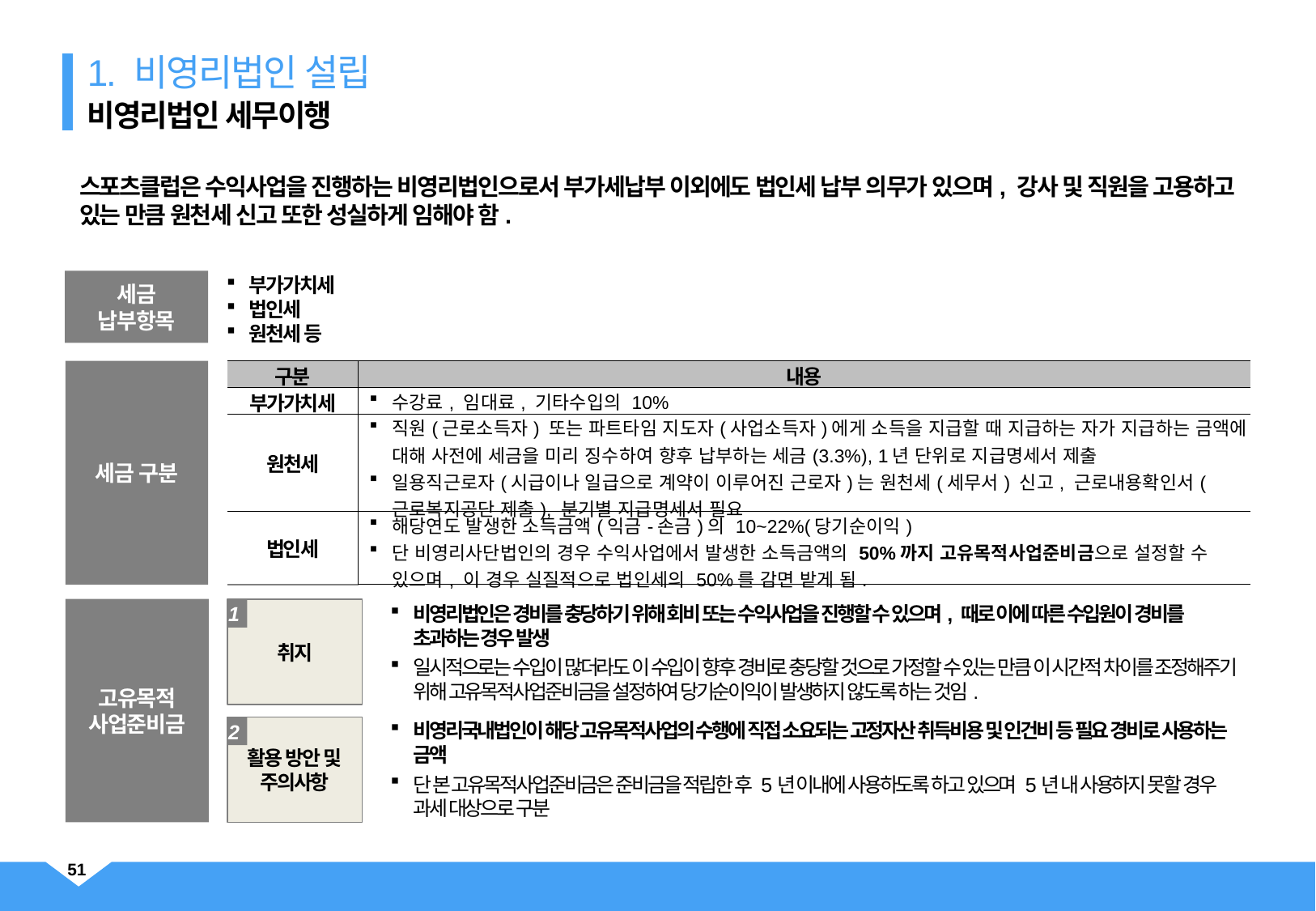

1. 비영리법인 설립
비영리법인 세무이행
스포츠클럽은 수익사업을 진행하는 비영리법인으로서 부가세납부 이외에도 법인세 납부 의무가 있으며, 강사 및 직원을 고용하고 있는 만큼 원천세 신고 또한 성실하게 임해야 함.
부가가치세
법인세
원천세 등
세금 납부항목
세금 구분
| 구분 | 내용 |
| --- | --- |
| 부가가치세 | 수강료, 임대료, 기타수입의 10% |
| 원천세 | 직원(근로소득자) 또는 파트타임 지도자(사업소득자)에게 소득을 지급할 때 지급하는 자가 지급하는 금액에 대해 사전에 세금을 미리 징수하여 향후 납부하는 세금(3.3%), 1년 단위로 지급명세서 제출 일용직근로자(시급이나 일급으로 계약이 이루어진 근로자)는 원천세(세무서) 신고, 근로내용확인서(근로복지공단 제출), 분기별 지급명세서 필요 |
| 법인세 | 해당연도 발생한 소득금액(익금-손금)의 10~22%(당기순이익) 단 비영리사단법인의 경우 수익사업에서 발생한 소득금액의 50%까지 고유목적사업준비금으로 설정할 수 있으며, 이 경우 실질적으로 법인세의 50%를 감면 받게 됨. |
고유목적
사업준비금
비영리법인은 경비를 충당하기 위해 회비 또는 수익사업을 진행할 수 있으며, 때로 이에 따른 수입원이 경비를 초과하는 경우 발생
일시적으로는 수입이 많더라도 이 수입이 향후 경비로 충당할 것으로 가정할 수 있는 만큼 이 시간적 차이를 조정해주기 위해 고유목적사업준비금을 설정하여 당기순이익이 발생하지 않도록 하는 것임.
취지
1
비영리국내법인이 해당 고유목적사업의 수행에 직접 소요되는 고정자산 취득비용 및 인건비 등 필요 경비로 사용하는 금액
단 본 고유목적사업준비금은 준비금을 적립한 후 5년 이내에 사용하도록 하고 있으며 5년 내 사용하지 못할 경우 과세 대상으로 구분
활용 방안 및
주의사항
2